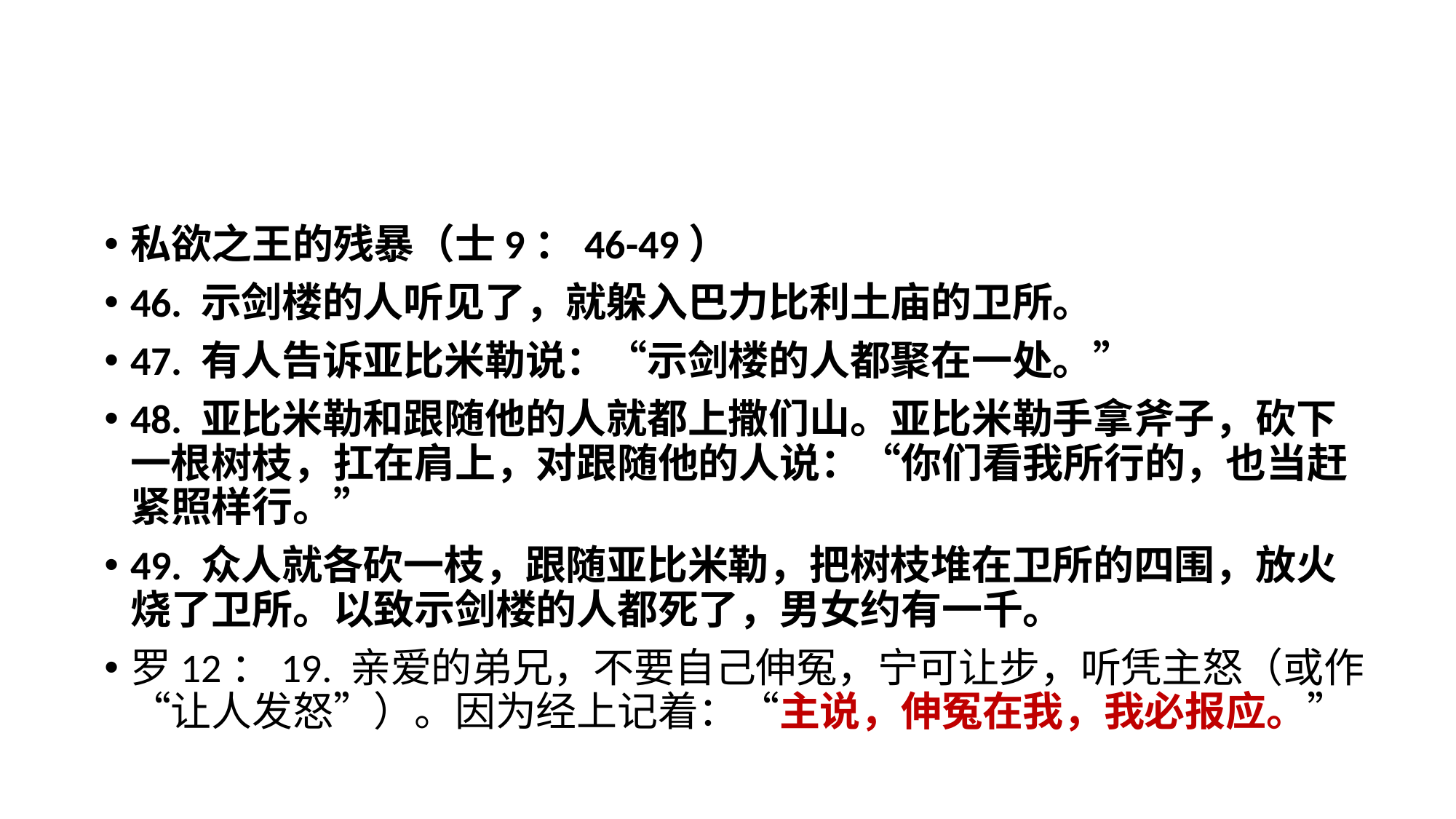

私欲之王的残暴（士9：46-49）
46. 示剑楼的人听见了，就躲入巴力比利土庙的卫所。
47. 有人告诉亚比米勒说：“示剑楼的人都聚在一处。”
48. 亚比米勒和跟随他的人就都上撒们山。亚比米勒手拿斧子，砍下一根树枝，扛在肩上，对跟随他的人说：“你们看我所行的，也当赶紧照样行。”
49. 众人就各砍一枝，跟随亚比米勒，把树枝堆在卫所的四围，放火烧了卫所。以致示剑楼的人都死了，男女约有一千。
罗12：19. 亲爱的弟兄，不要自己伸冤，宁可让步，听凭主怒（或作“让人发怒”）。因为经上记着：“主说，伸冤在我，我必报应。”